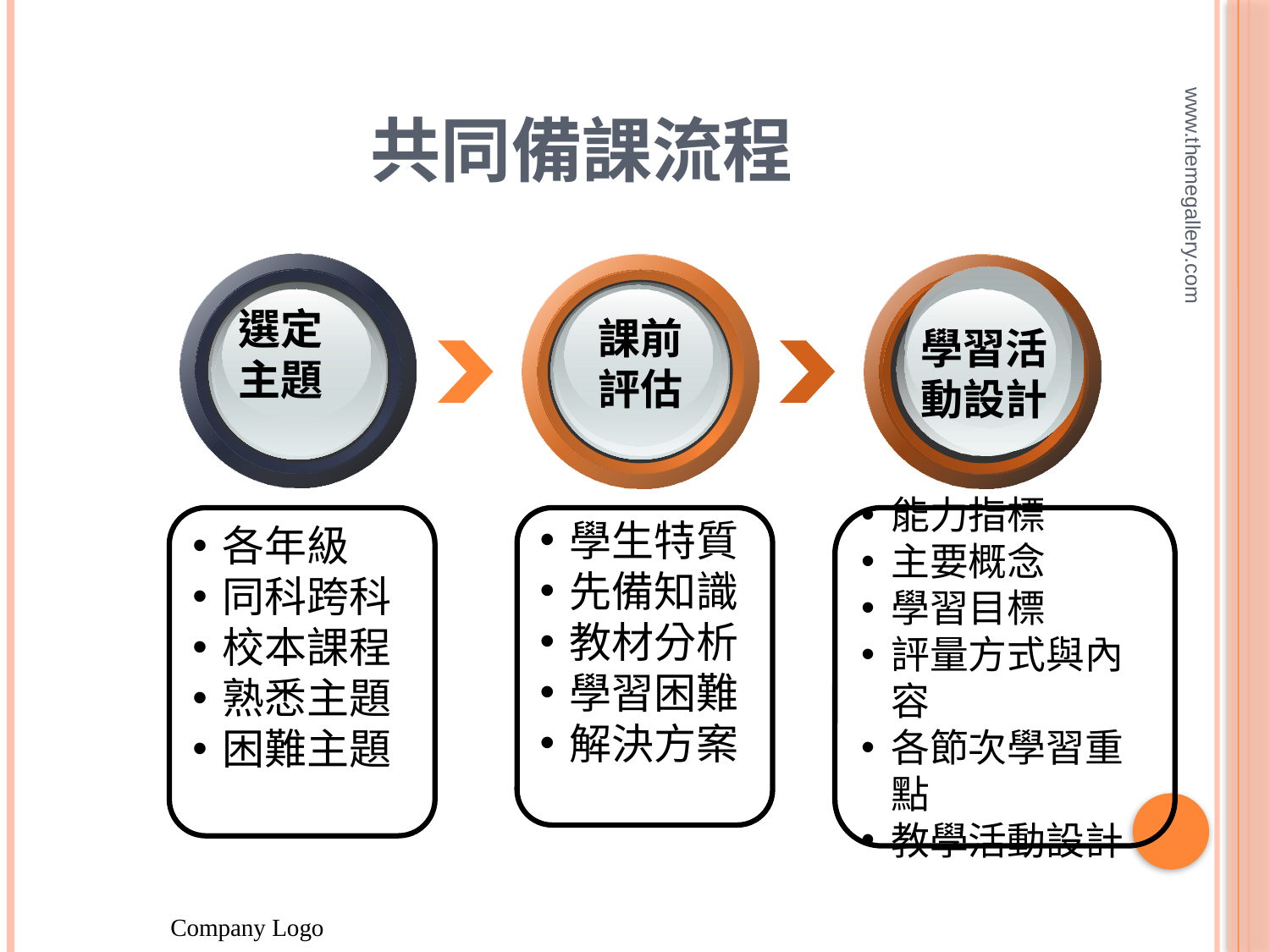

# 共同備課流程
Company Logo

選定
主題

課前
評估

學習活
動設計

各年級
同科跨科
校本課程
熟悉主題
困難主題

學生特質
先備知識
教材分析
學習困難
解決方案

能力指標
主要概念
學習目標
評量方式與內容
各節次學習重點
教學活動設計
www.themegallery.com